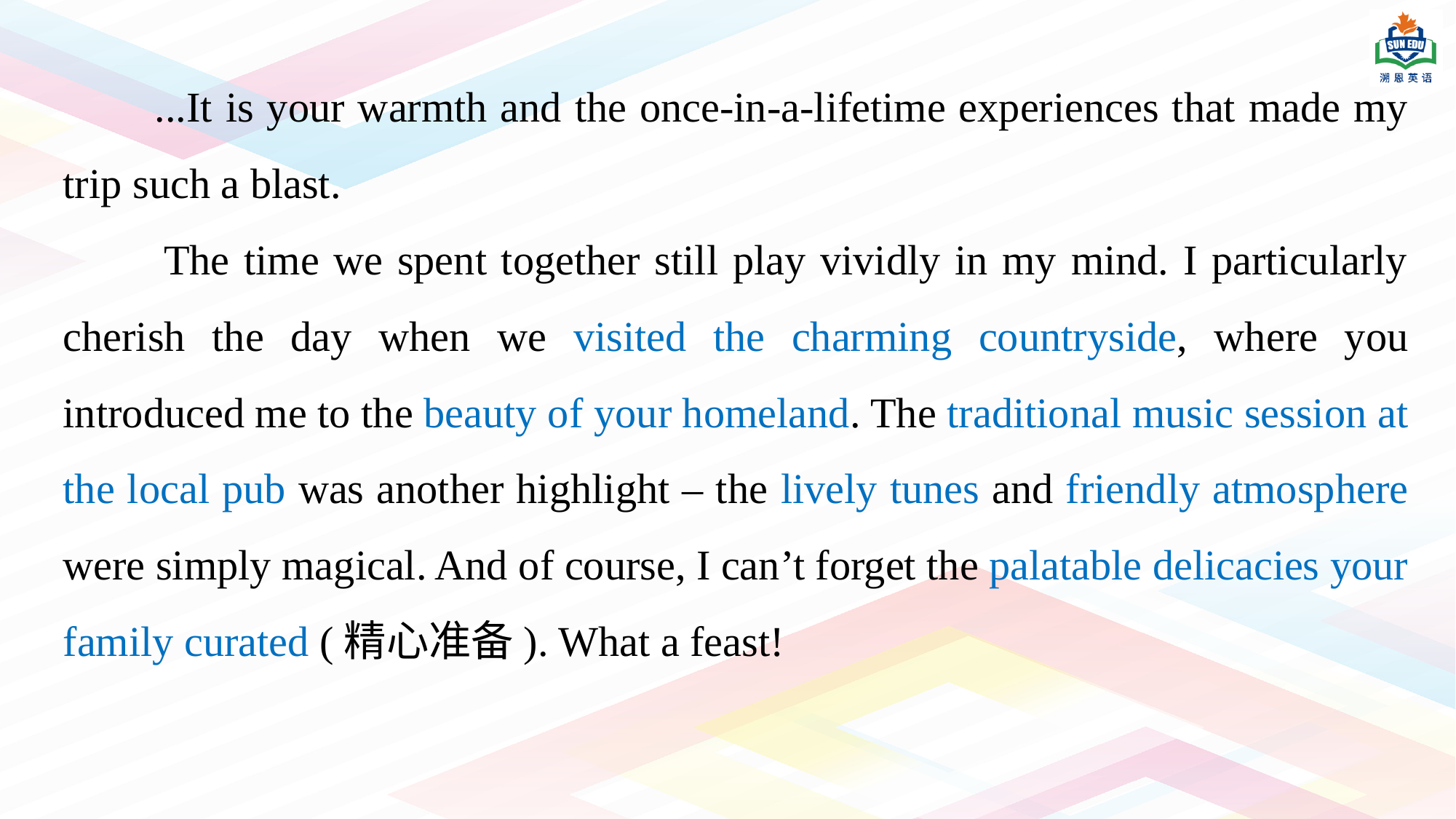

...It is your warmth and the once-in-a-lifetime experiences that made my trip such a blast.
       The time we spent together still play vividly in my mind. I particularly cherish the day when we visited the charming countryside, where you introduced me to the beauty of your homeland. The traditional music session at the local pub was another highlight – the lively tunes and friendly atmosphere were simply magical. And of course, I can’t forget the palatable delicacies your family curated (精心准备). What a feast!